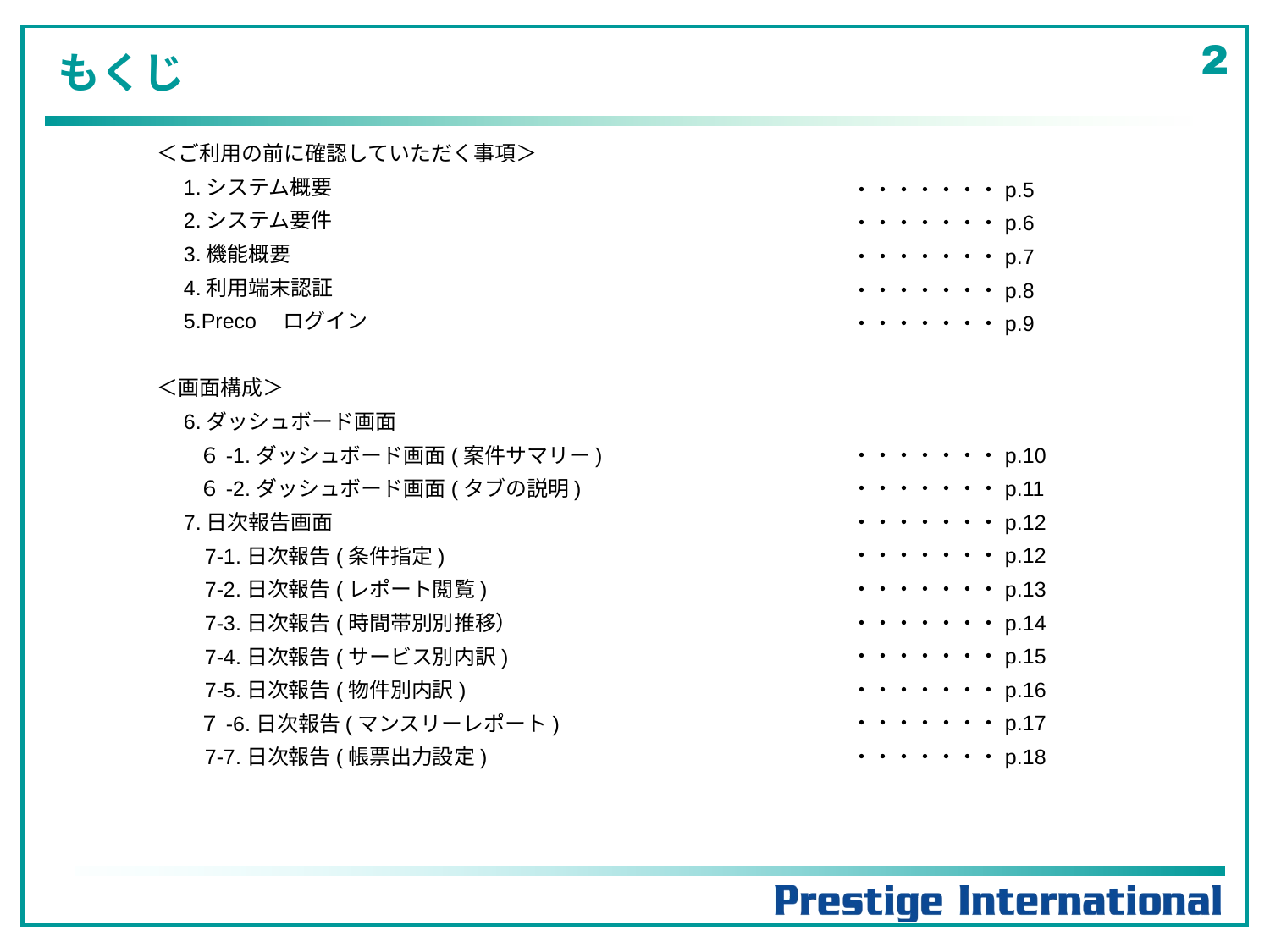

# もくじ
2
＜ご利用の前に確認していただく事項＞
　1.システム概要
　2.システム要件
　3.機能概要
　4.利用端末認証
　5.Preco　ログイン

＜画面構成＞
　6.ダッシュボード画面
　　６-1.ダッシュボード画面(案件サマリー)
　　６-2.ダッシュボード画面(タブの説明)
　7.日次報告画面
　　7-1.日次報告(条件指定)
　　7-2.日次報告(レポート閲覧)
　　7-3.日次報告(時間帯別別推移）
　　7-4.日次報告(サービス別内訳)
　　7-5.日次報告(物件別内訳)
　　７-6.日次報告(マンスリーレポート)
　　7-7.日次報告(帳票出力設定)

・・・・・・・p.5
・・・・・・・p.6
・・・・・・・p.7
・・・・・・・p.8
・・・・・・・p.9

・・・・・・・p.10
・・・・・・・p.11
・・・・・・・p.12
・・・・・・・p.12
・・・・・・・p.13
・・・・・・・p.14
・・・・・・・p.15
・・・・・・・p.16
・・・・・・・p.17
・・・・・・・p.18